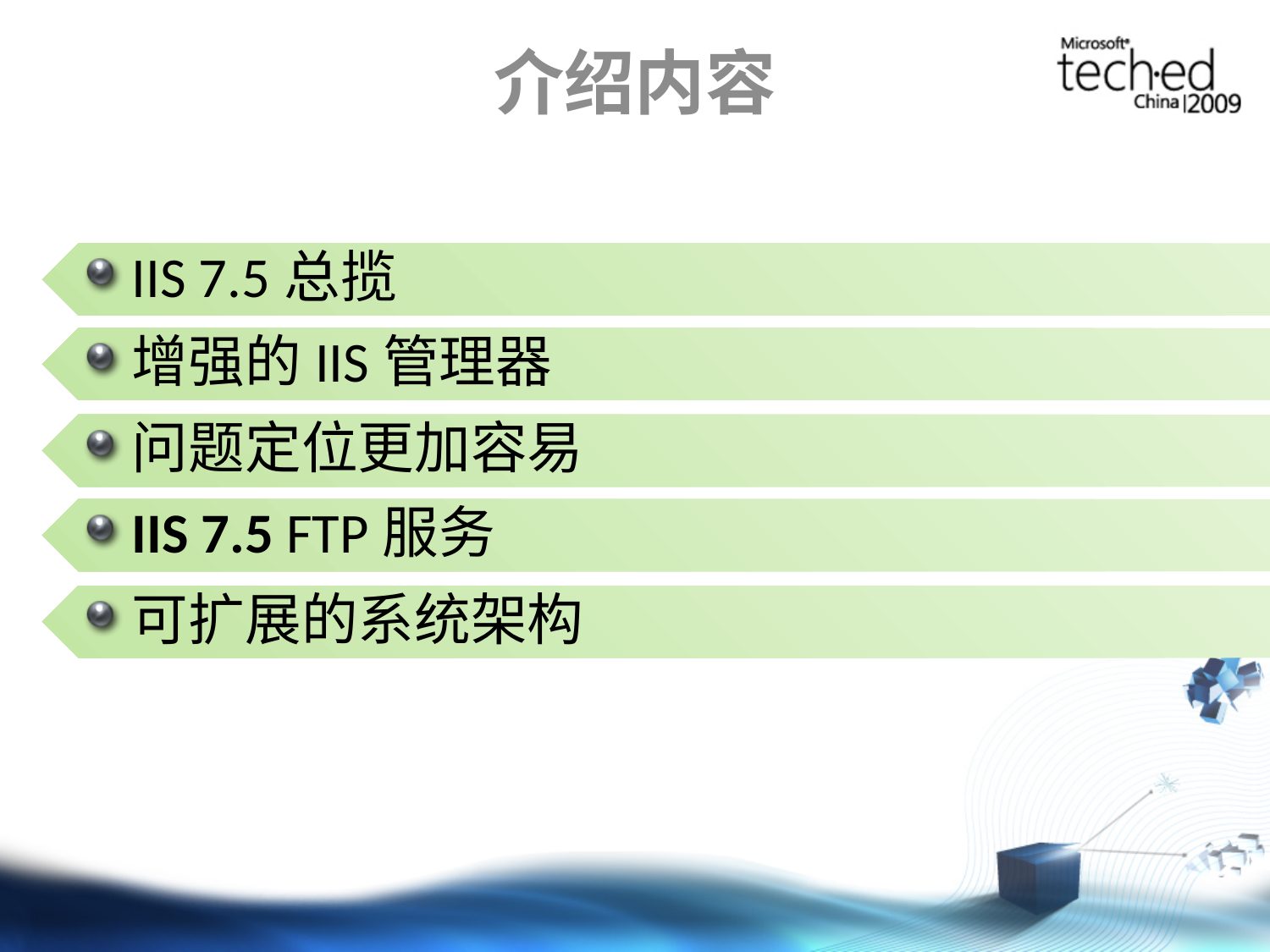

# 介绍内容
IIS 7.5总揽
增强的IIS管理器
问题定位更加容易
IIS 7.5 FTP服务
可扩展的系统架构